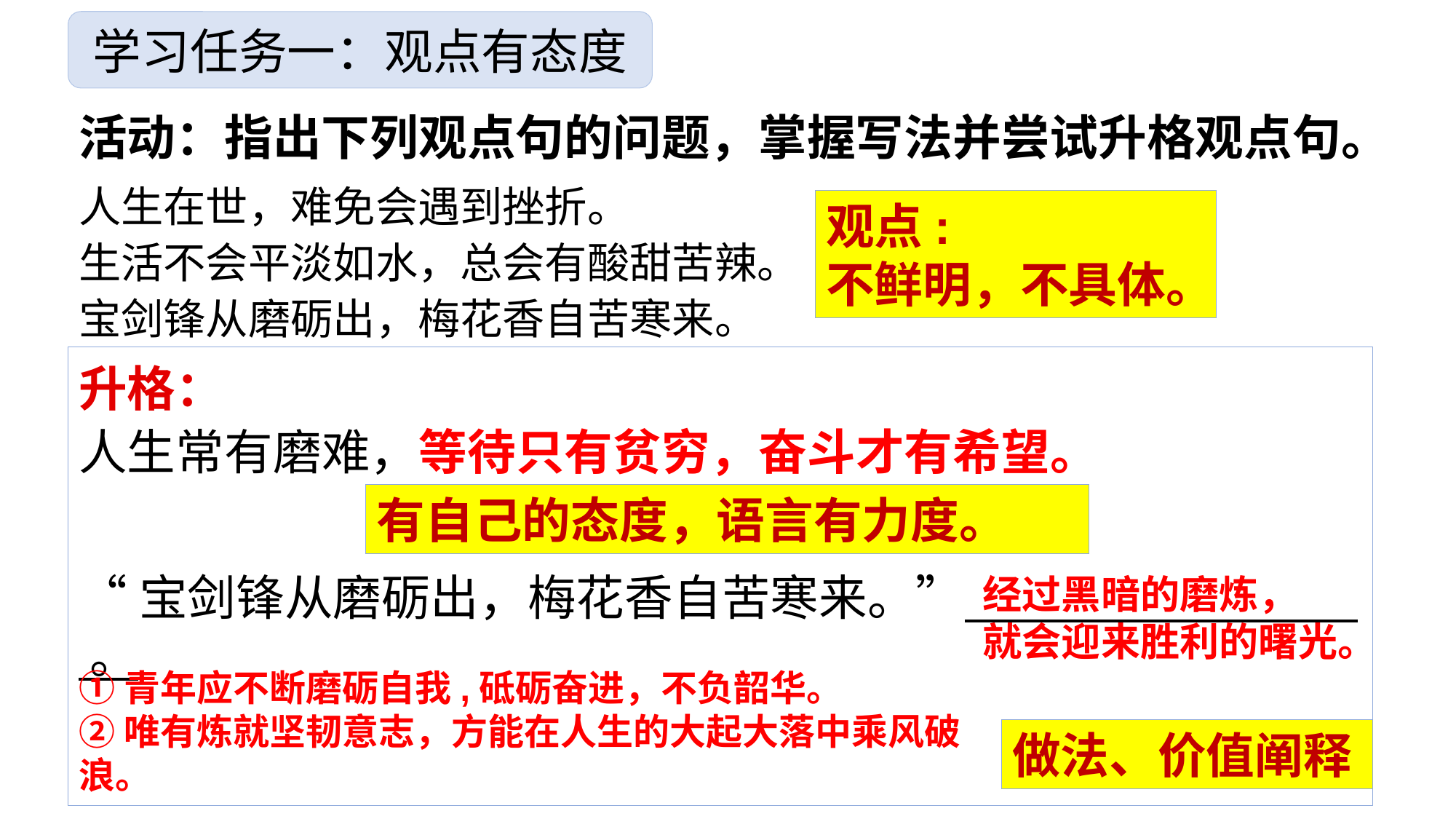

学习任务一：观点有态度
活动：指出下列观点句的问题，掌握写法并尝试升格观点句。
人生在世，难免会遇到挫折。
生活不会平淡如水，总会有酸甜苦辣。
宝剑锋从磨砺出，梅花香自苦寒来。

观点:
不鲜明，不具体。
升格：                                                                                                                     人生常有磨难，等待只有贫穷，奋斗才有希望。

“宝剑锋从磨砺出，梅花香自苦寒来。”                                      。

有自己的态度，语言有力度。
经过黑暗的磨炼，
就会迎来胜利的曙光。
①青年应不断磨砺自我,砥砺奋进，不负韶华。
②唯有炼就坚韧意志，方能在人生的大起大落中乘风破浪。
做法、价值阐释